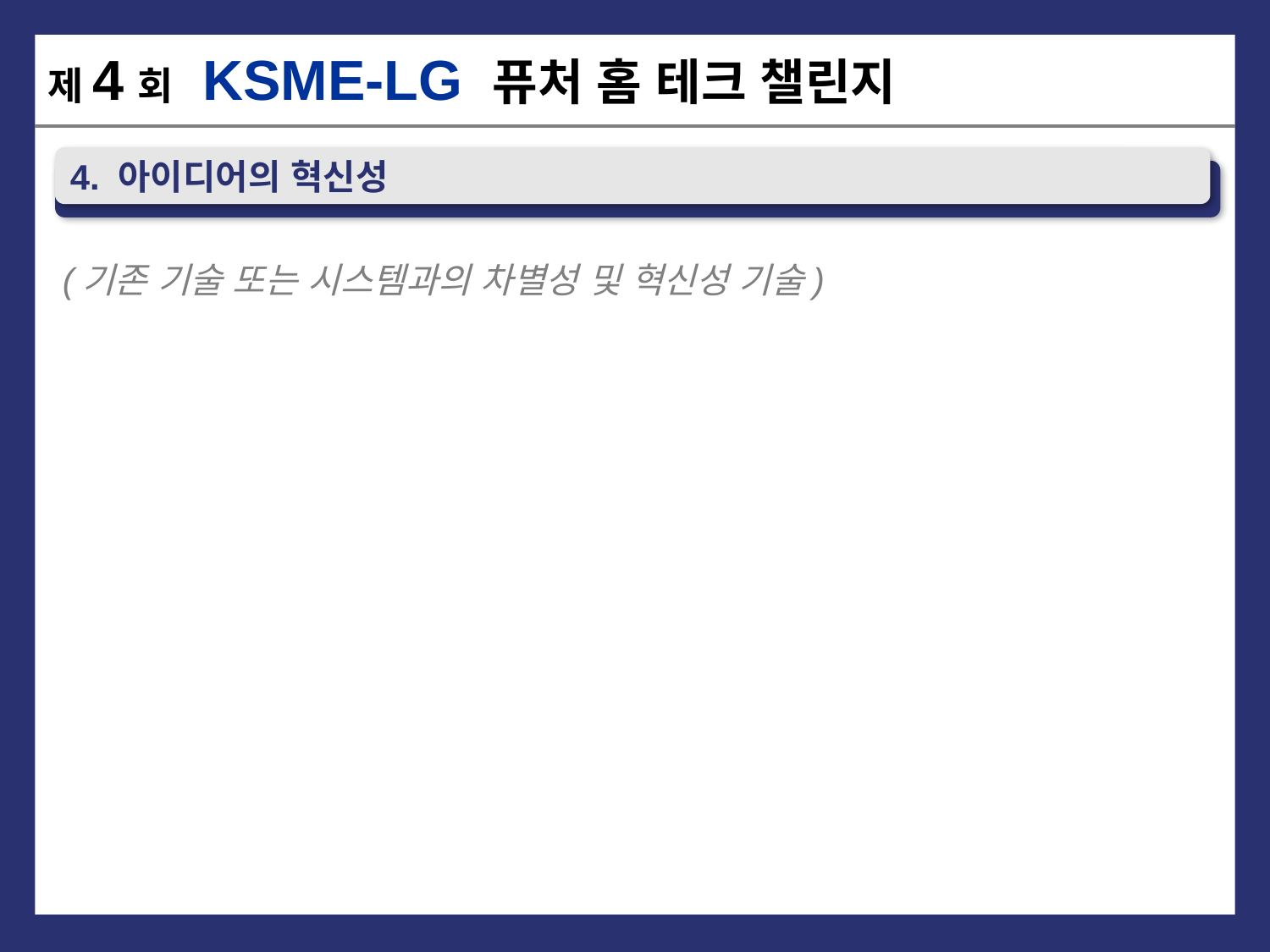

제4회 KSME-LG 퓨처 홈 테크 챌린지
4. 아이디어의 혁신성

(기존 기술 또는 시스템과의 차별성 및 혁신성 기술)

6